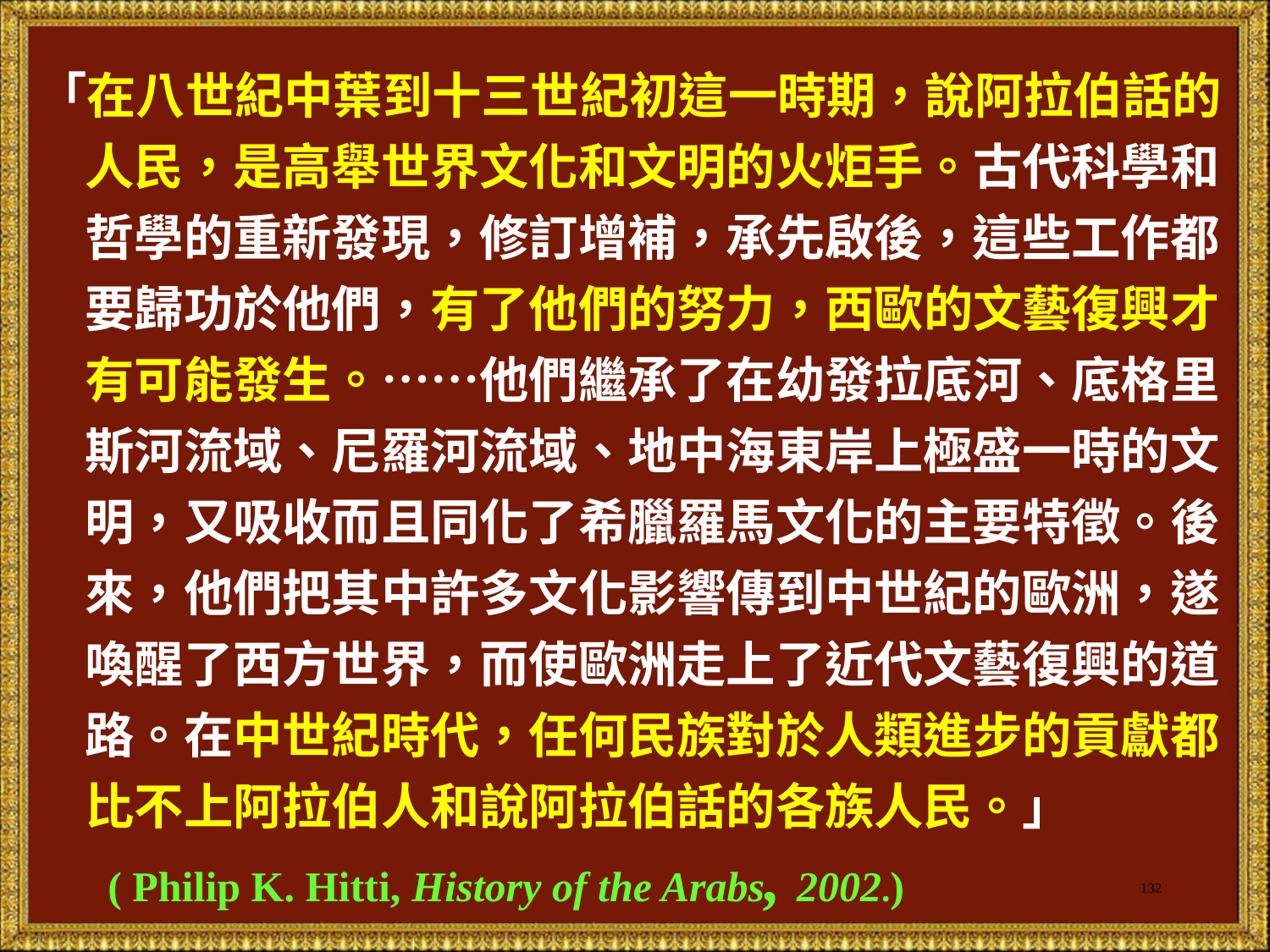

「在八世紀中葉到十三世紀初這一時期，說阿拉伯話的人民，是高舉世界文化和文明的火炬手。古代科學和哲學的重新發現，修訂增補，承先啟後，這些工作都要歸功於他們，有了他們的努力，西歐的文藝復興才有可能發生。……他們繼承了在幼發拉底河、底格里斯河流域、尼羅河流域、地中海東岸上極盛一時的文明，又吸收而且同化了希臘羅馬文化的主要特徵。後來，他們把其中許多文化影響傳到中世紀的歐洲，遂喚醒了西方世界，而使歐洲走上了近代文藝復興的道路。在中世紀時代，任何民族對於人類進步的貢獻都比不上阿拉伯人和說阿拉伯話的各族人民。」
# ( Philip K. Hitti, History of the Arabs, 2002.)
132